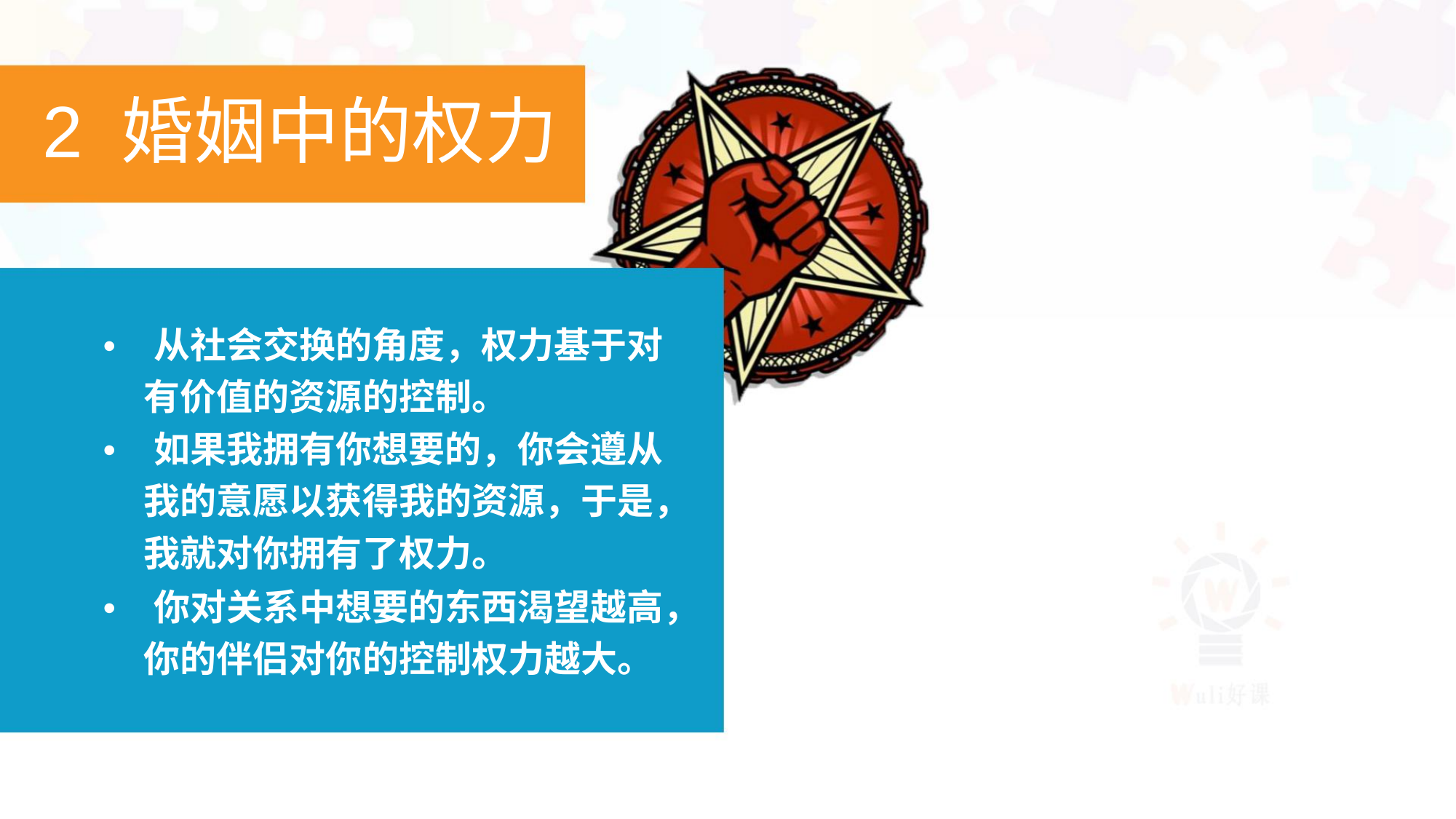

2 婚姻中的权力
• 从社会交换的角度，权力基于对
有价值的资源的控制。
• 如果我拥有你想要的，你会遵从
我的意愿以获得我的资源，于是，
我就对你拥有了权力。
• 你对关系中想要的东西渴望越高，
你的伴侣对你的控制权力越大。